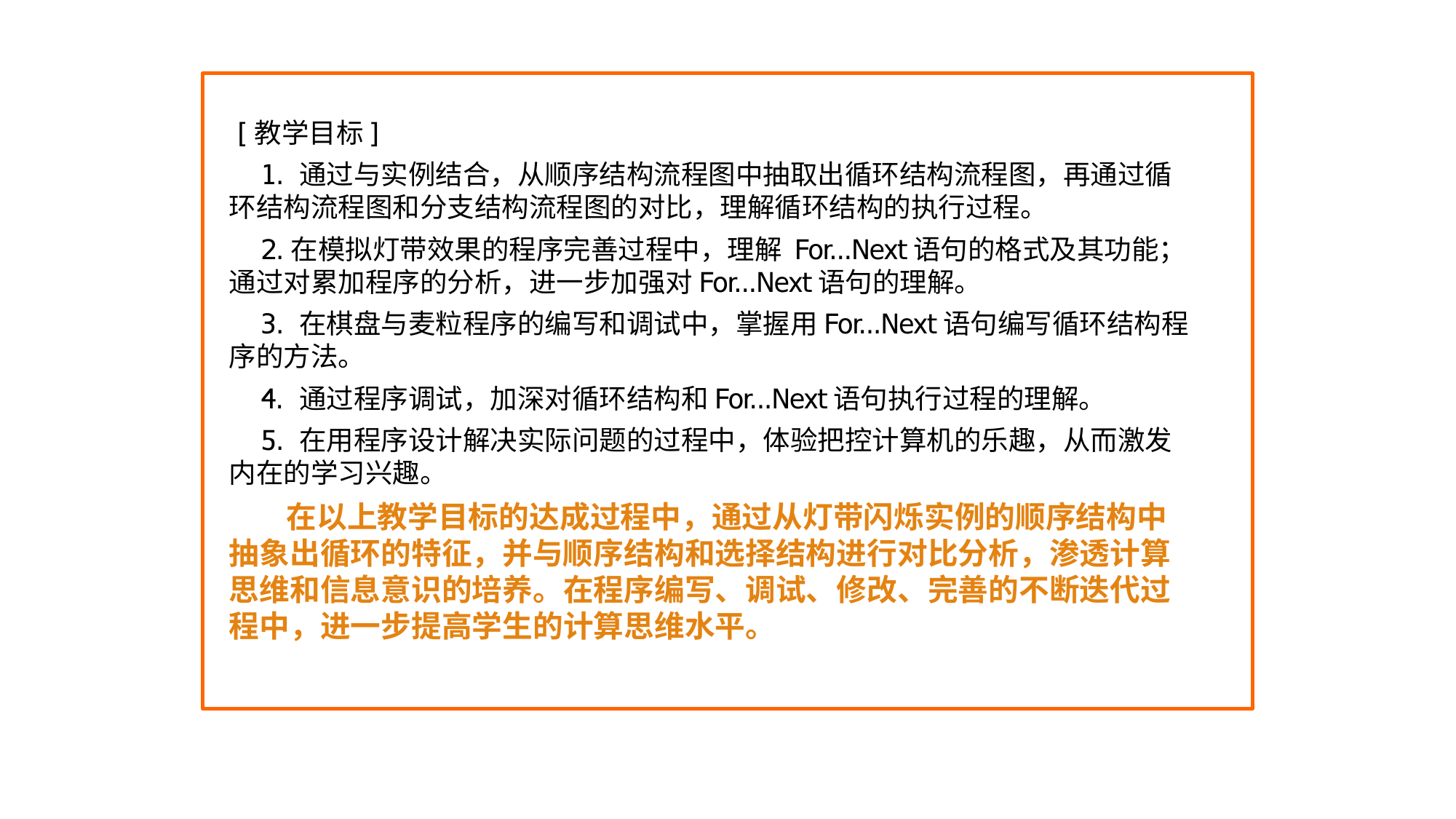

[教学目标]
1. 通过与实例结合，从顺序结构流程图中抽取出循环结构流程图，再通过循环结构流程图和分支结构流程图的对比，理解循环结构的执行过程。
2.在模拟灯带效果的程序完善过程中，理解 For…Next语句的格式及其功能；通过对累加程序的分析，进一步加强对For…Next语句的理解。
3. 在棋盘与麦粒程序的编写和调试中，掌握用For…Next语句编写循环结构程序的方法。
4. 通过程序调试，加深对循环结构和For…Next语句执行过程的理解。
5. 在用程序设计解决实际问题的过程中，体验把控计算机的乐趣，从而激发内在的学习兴趣。
   在以上教学目标的达成过程中，通过从灯带闪烁实例的顺序结构中抽象出循环的特征，并与顺序结构和选择结构进行对比分析，渗透计算思维和信息意识的培养。在程序编写、调试、修改、完善的不断迭代过程中，进一步提高学生的计算思维水平。
23